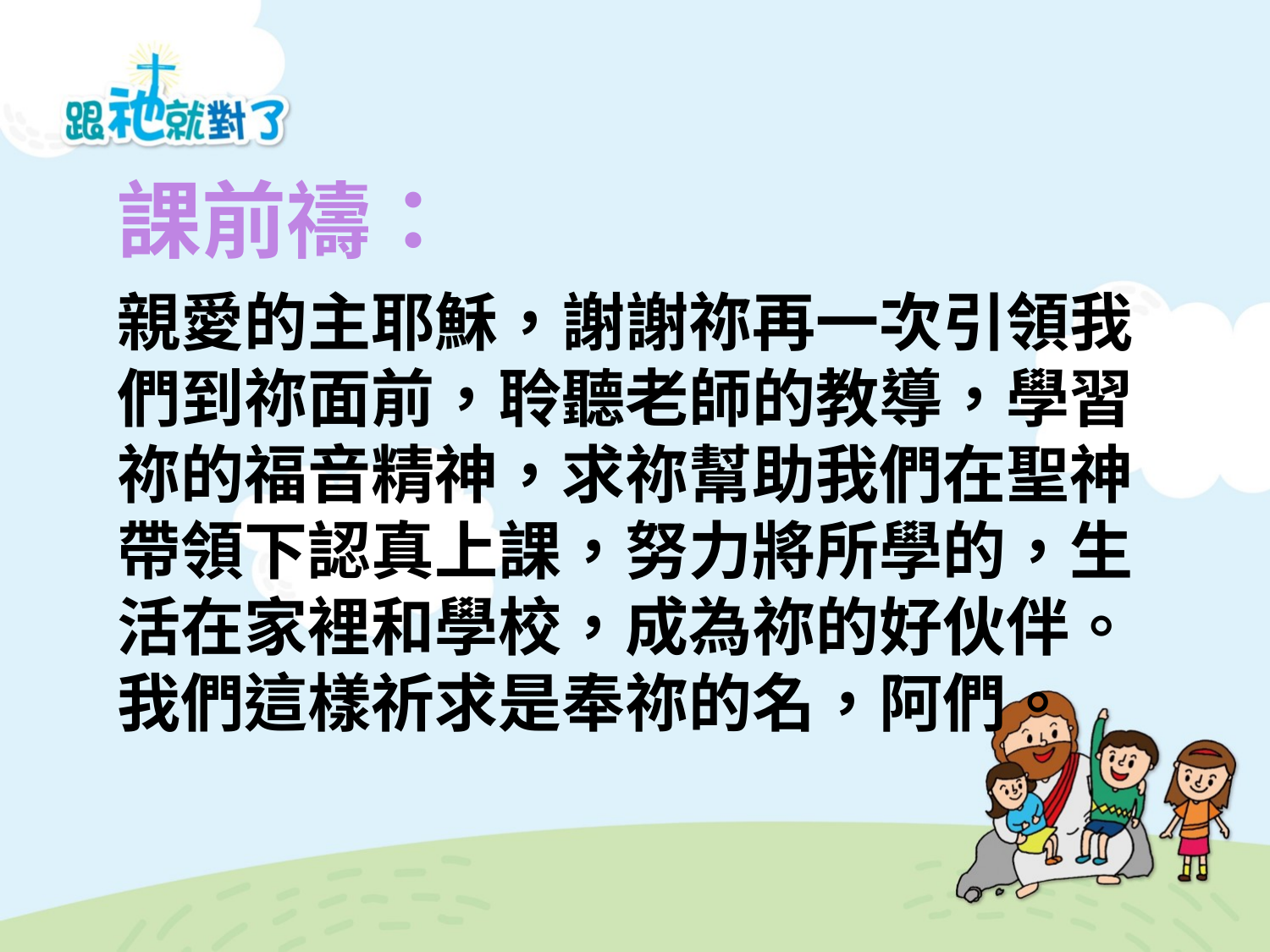

課前禱：
親愛的主耶穌，謝謝祢再一次引領我們到祢面前，聆聽老師的教導，學習祢的福音精神，求祢幫助我們在聖神帶領下認真上課，努力將所學的，生活在家裡和學校，成為祢的好伙伴。我們這樣祈求是奉祢的名，阿們。